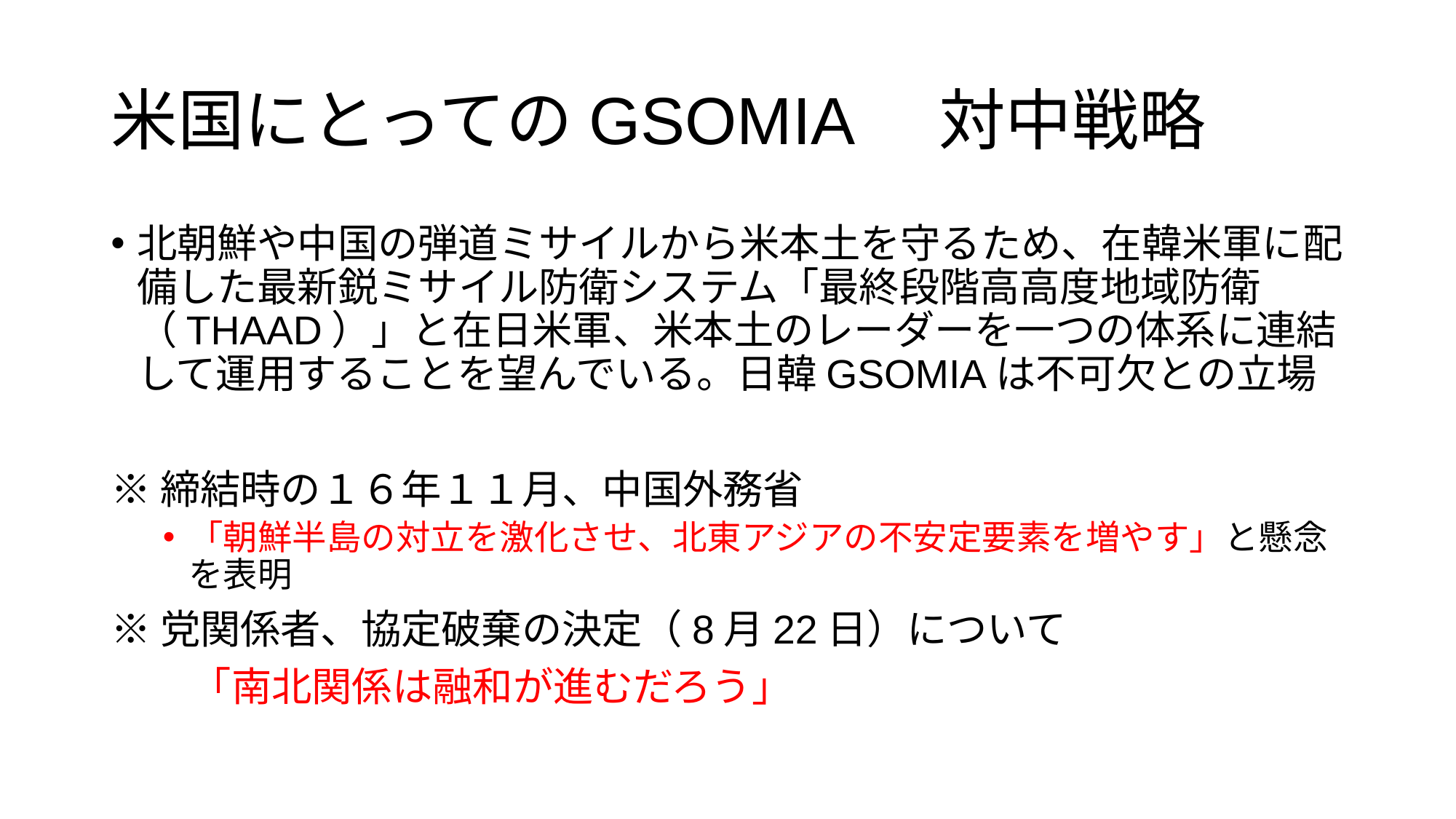

# 米国にとってのGSOMIA　対中戦略
北朝鮮や中国の弾道ミサイルから米本土を守るため、在韓米軍に配備した最新鋭ミサイル防衛システム「最終段階高高度地域防衛（THAAD）」と在日米軍、米本土のレーダーを一つの体系に連結して運用することを望んでいる。日韓GSOMIAは不可欠との立場

※締結時の１６年１１月、中国外務省
「朝鮮半島の対立を激化させ、北東アジアの不安定要素を増やす」と懸念を表明
※党関係者、協定破棄の決定（8月22日）について
　　「南北関係は融和が進むだろう」